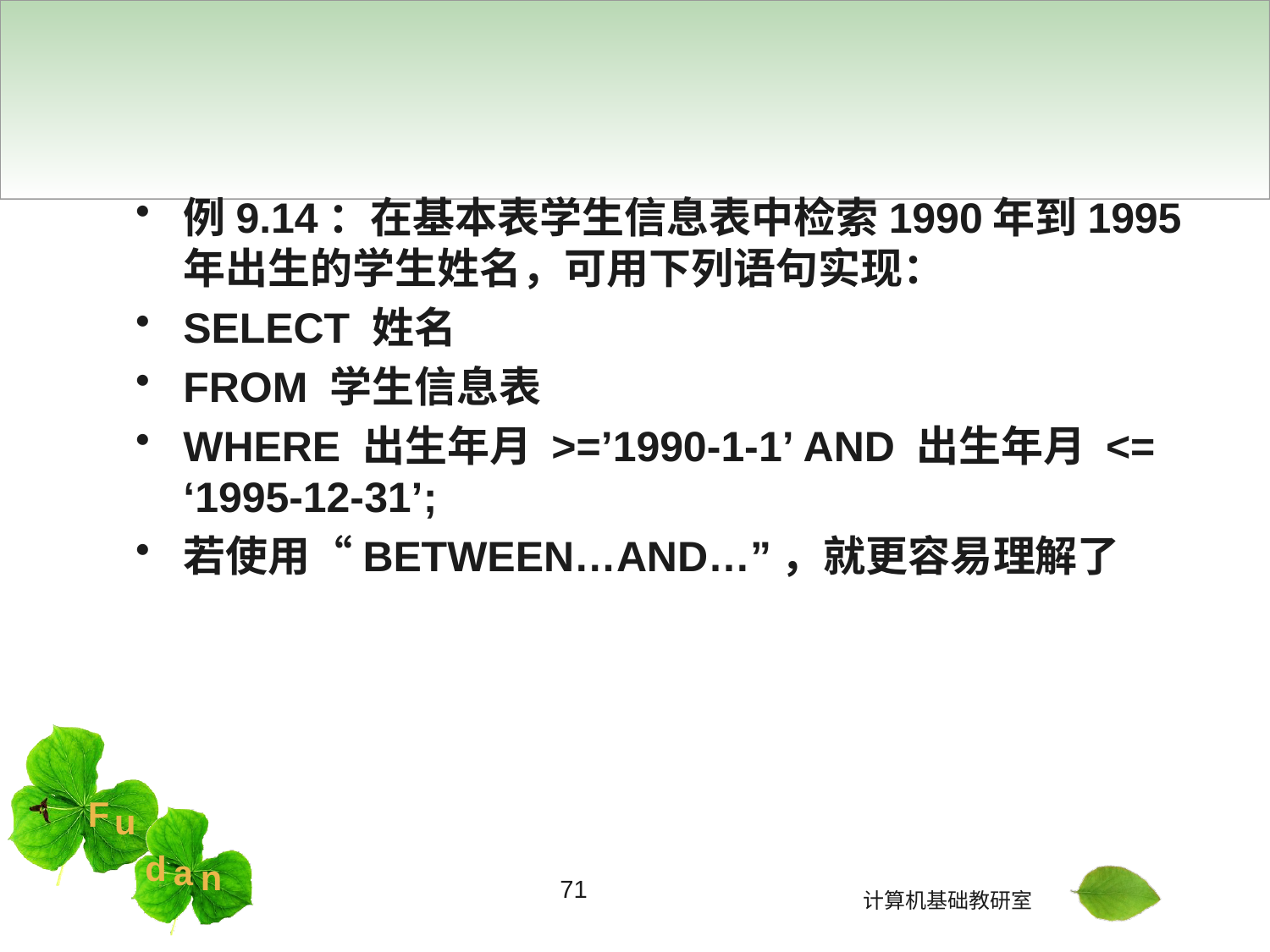

#
例9.14：在基本表学生信息表中检索1990年到1995年出生的学生姓名，可用下列语句实现：
SELECT 姓名
FROM 学生信息表
WHERE 出生年月 >=’1990-1-1’ AND 出生年月 <= ‘1995-12-31’;
若使用“BETWEEN…AND…”，就更容易理解了
71